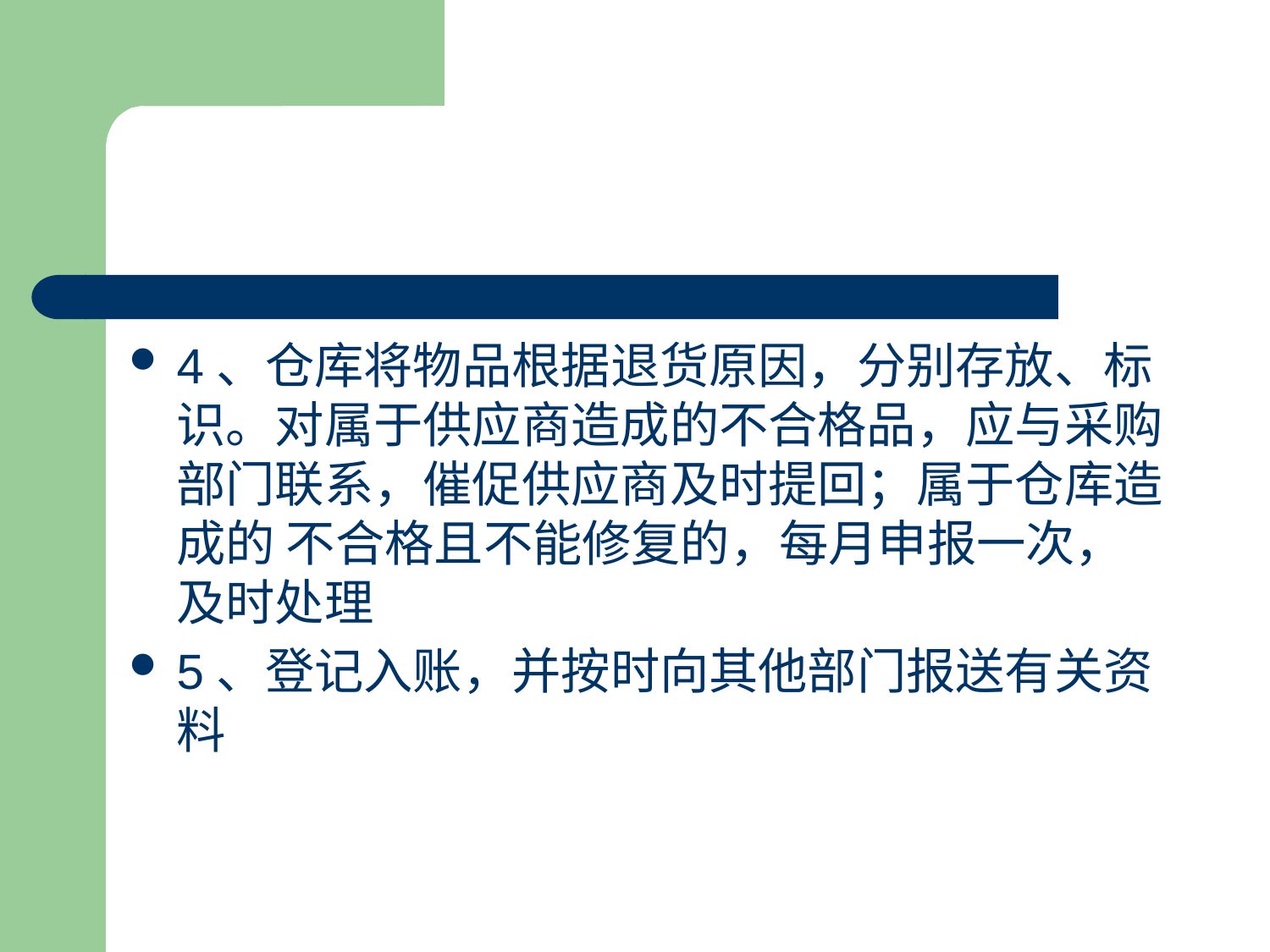

#
4、仓库将物品根据退货原因，分别存放、标识。对属于供应商造成的不合格品，应与采购部门联系，催促供应商及时提回；属于仓库造成的 不合格且不能修复的，每月申报一次，及时处理
5、登记入账，并按时向其他部门报送有关资料